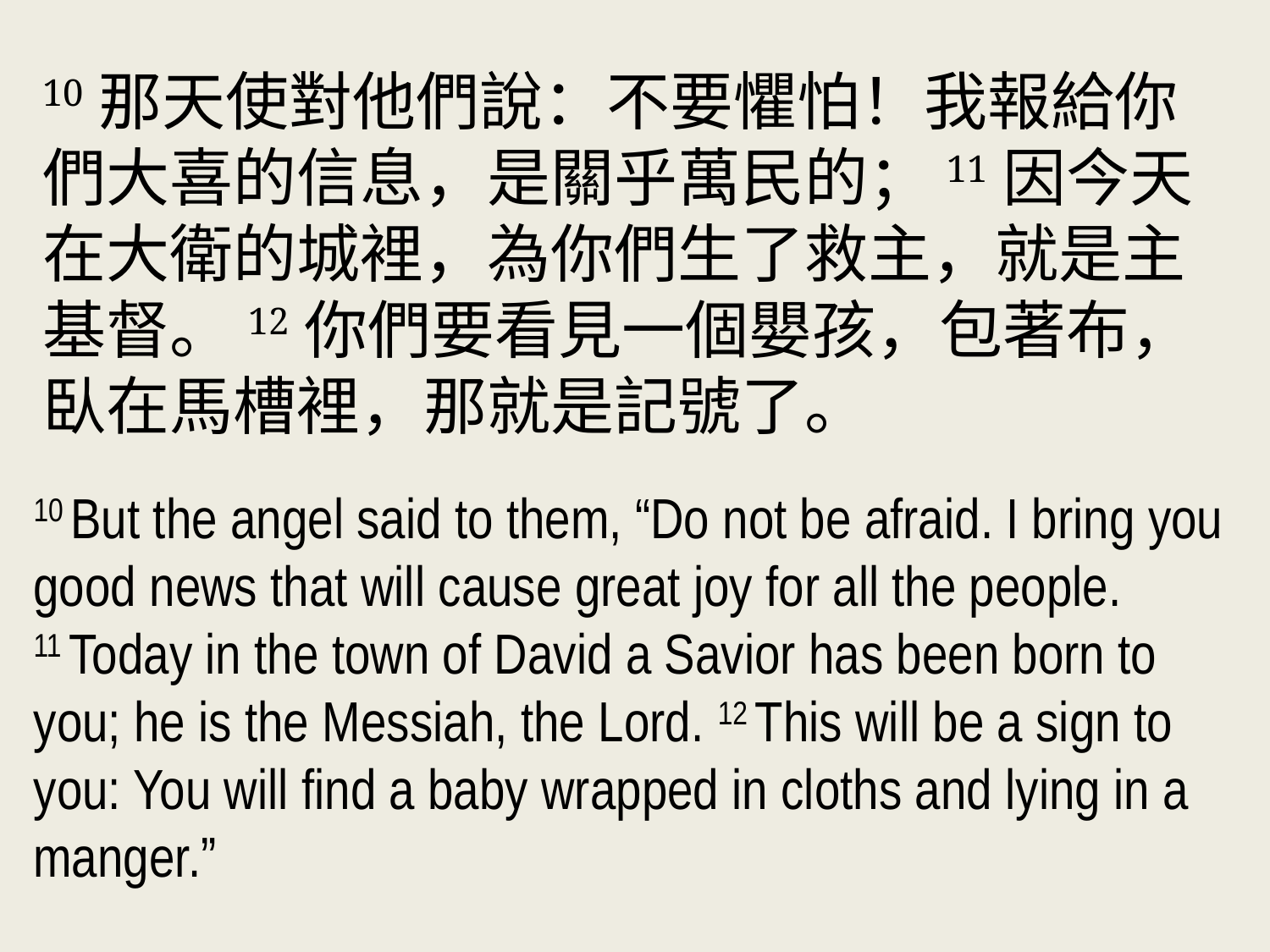

10那天使對他們說：不要懼怕！我報給你們大喜的信息，是關乎萬民的；11因今天在大衛的城裡，為你們生了救主，就是主基督。12你們要看見一個嬰孩，包著布，臥在馬槽裡，那就是記號了。
10 But the angel said to them, “Do not be afraid. I bring you good news that will cause great joy for all the people. 11 Today in the town of David a Savior has been born to you; he is the Messiah, the Lord. 12 This will be a sign to you: You will find a baby wrapped in cloths and lying in a manger.”